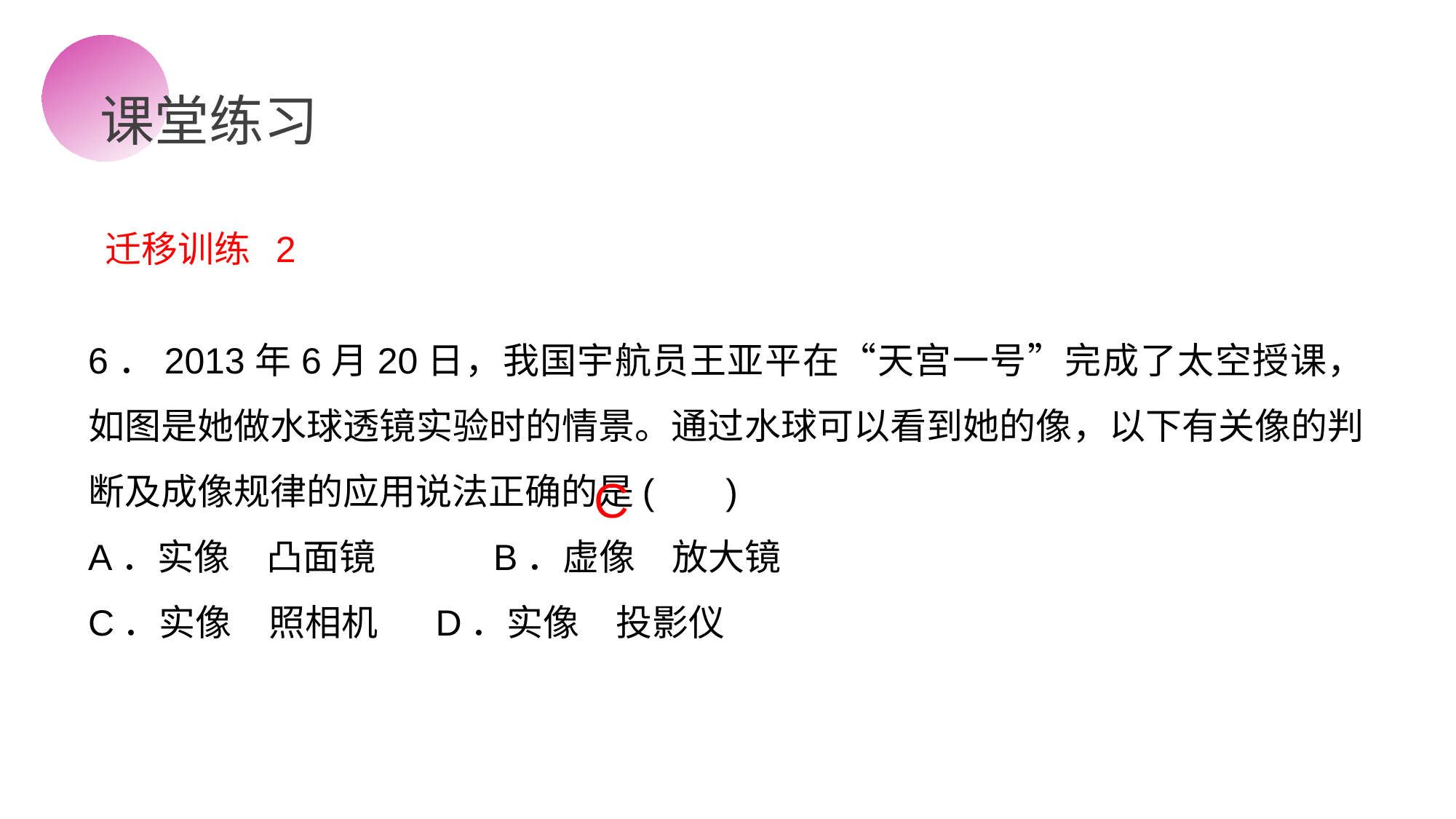

课堂练习
迁移训练  2
6．2013年6月20日，我国宇航员王亚平在“天宫一号”完成了太空授课，如图是她做水球透镜实验时的情景。通过水球可以看到她的像，以下有关像的判断及成像规律的应用说法正确的是(       )
A．实像　凸面镜　　　B．虚像　放大镜
C．实像　照相机      D．实像　投影仪
C